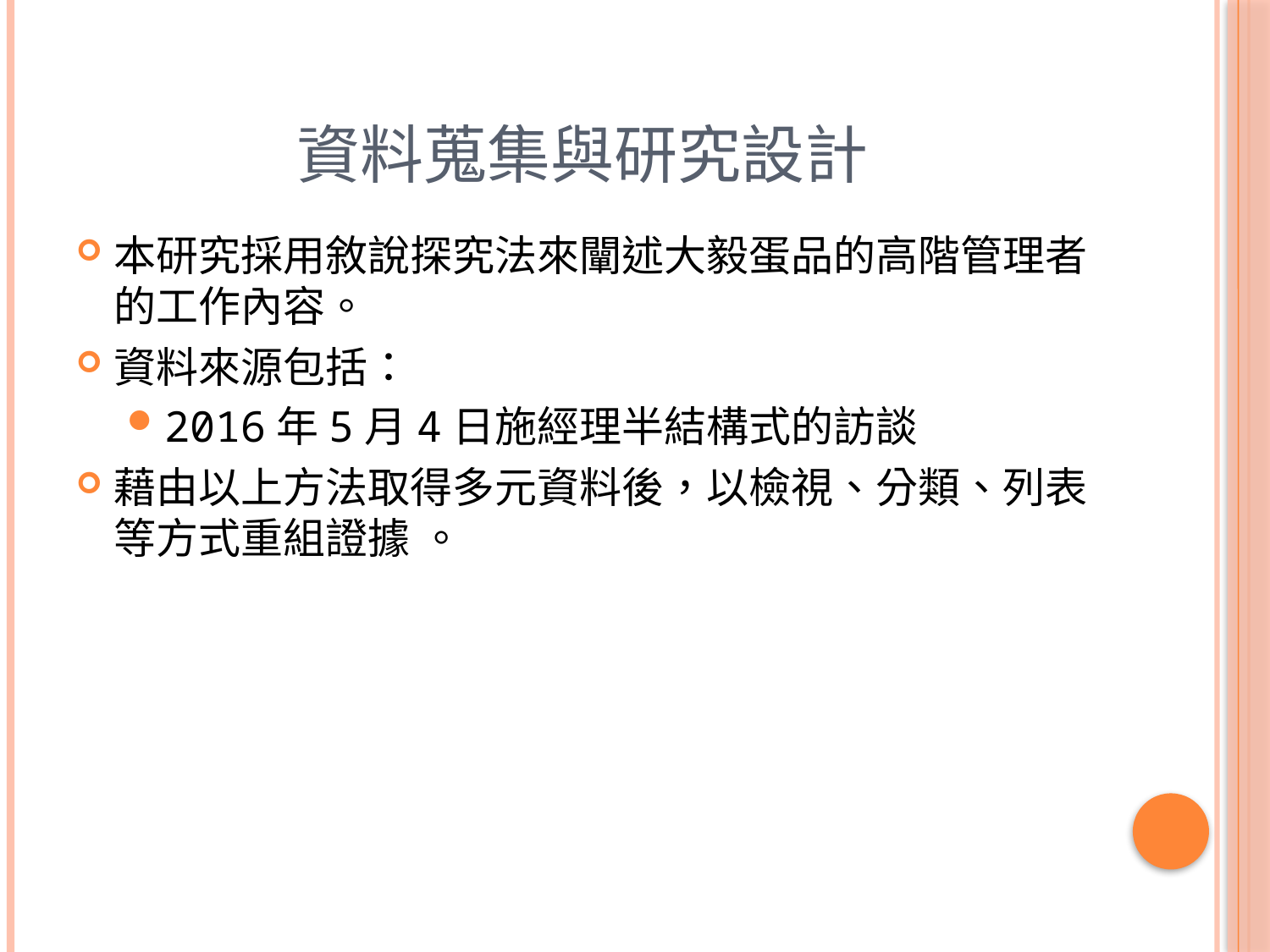

# 資料蒐集與研究設計
本研究採用敘說探究法來闡述大毅蛋品的高階管理者的工作內容。
資料來源包括：
2016年5月4日施經理半結構式的訪談
藉由以上方法取得多元資料後，以檢視、分類、列表等方式重組證據 。